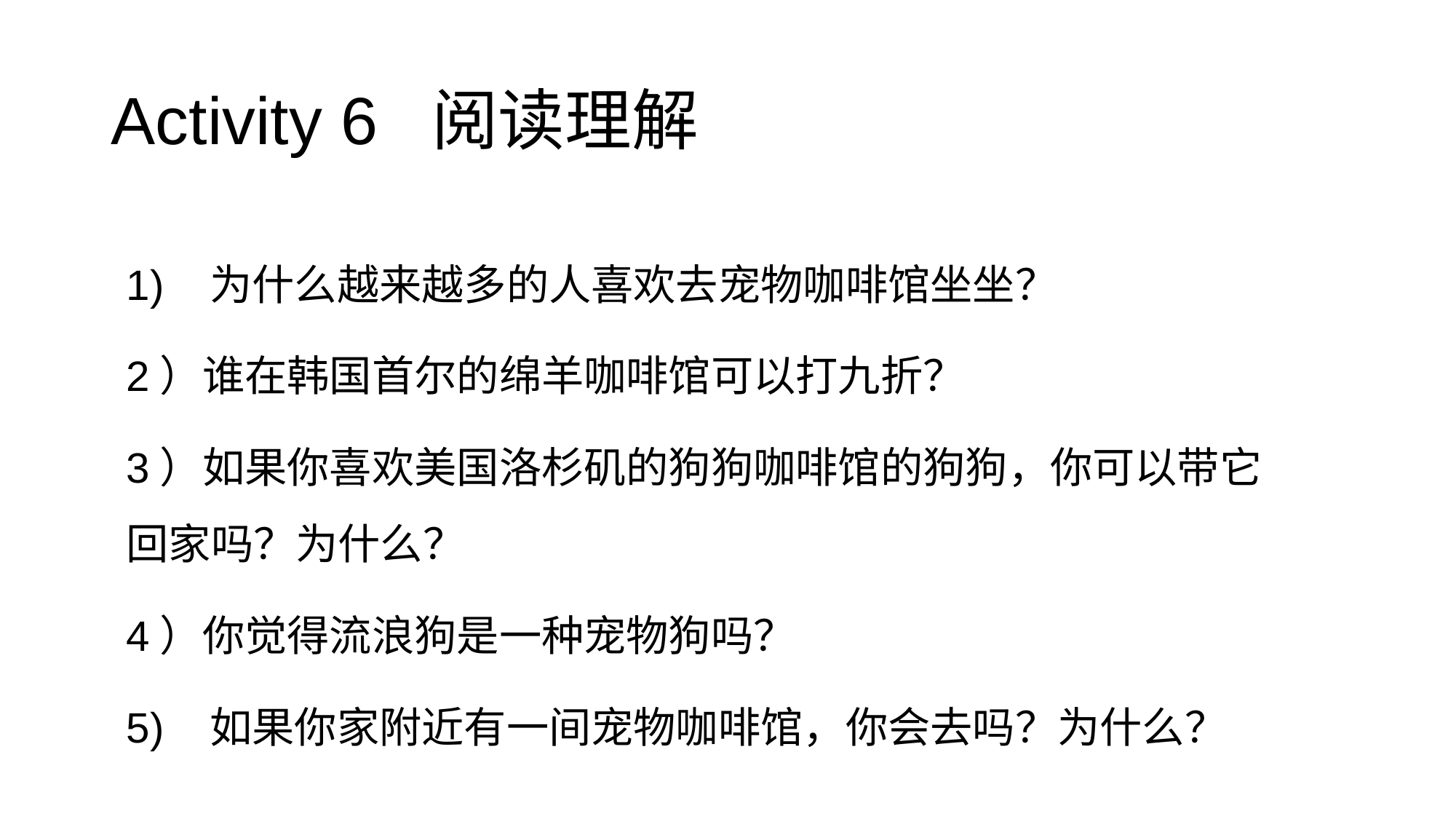

# Activity 6  阅读理解

1)   为什么越来越多的人喜欢去宠物咖啡馆坐坐？
2）谁在韩国首尔的绵羊咖啡馆可以打九折？
3）如果你喜欢美国洛杉矶的狗狗咖啡馆的狗狗，你可以带它   回家吗？为什么？
4）你觉得流浪狗是一种宠物狗吗？
5)   如果你家附近有一间宠物咖啡馆，你会去吗？为什么？